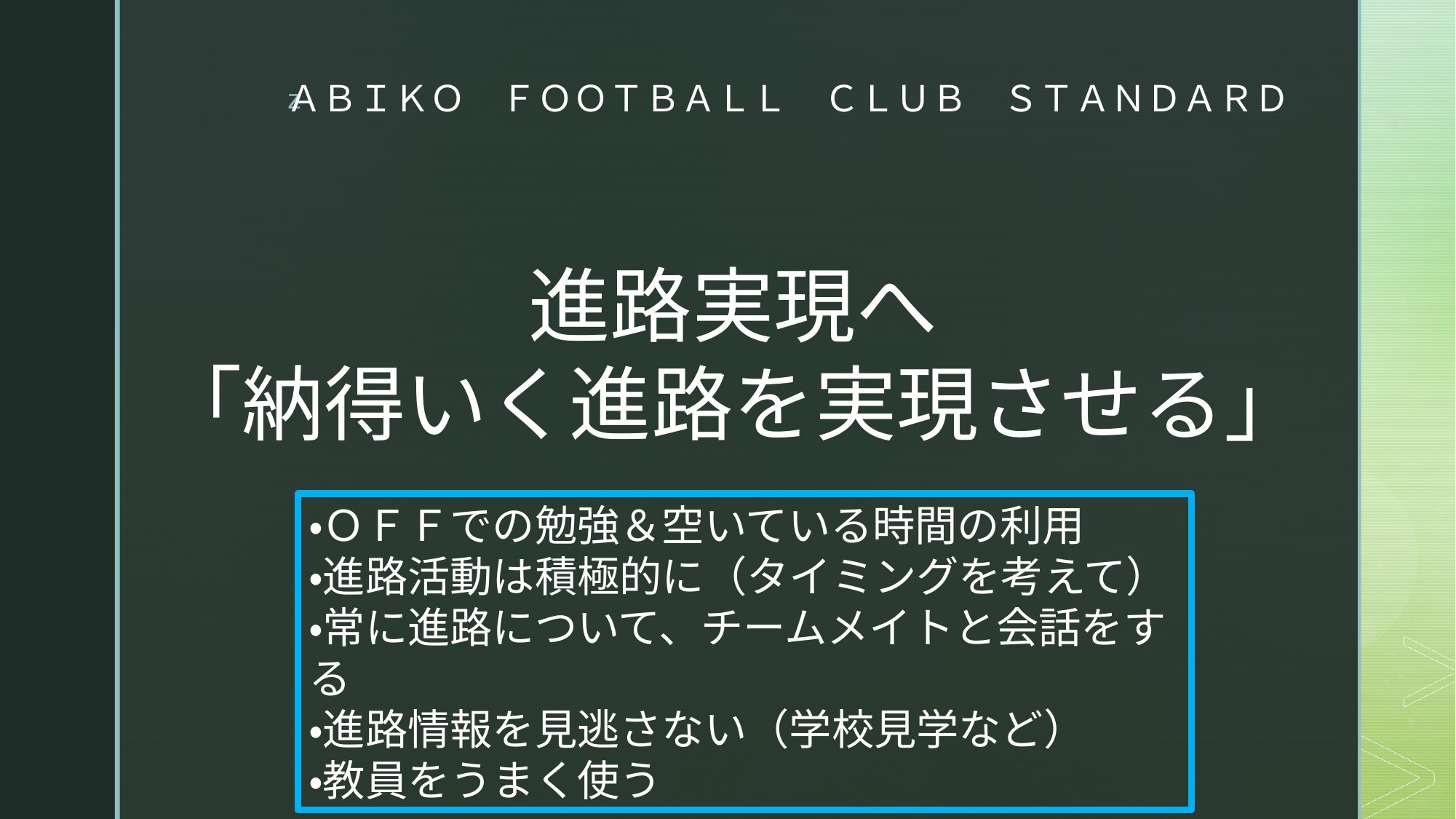

# ＡＢＩＫＯ　ＦＯＯＴＢＡＬＬ　ＣＬＵＢ　ＳＴＡＮＤＡＲＤ
進路実現へ
「納得いく進路を実現させる」
・ＯＦＦでの勉強＆空いている時間の利用
・進路活動は積極的に（タイミングを考えて）
・常に進路について、チームメイトと会話をする
・進路情報を見逃さない（学校見学など）
・教員をうまく使う